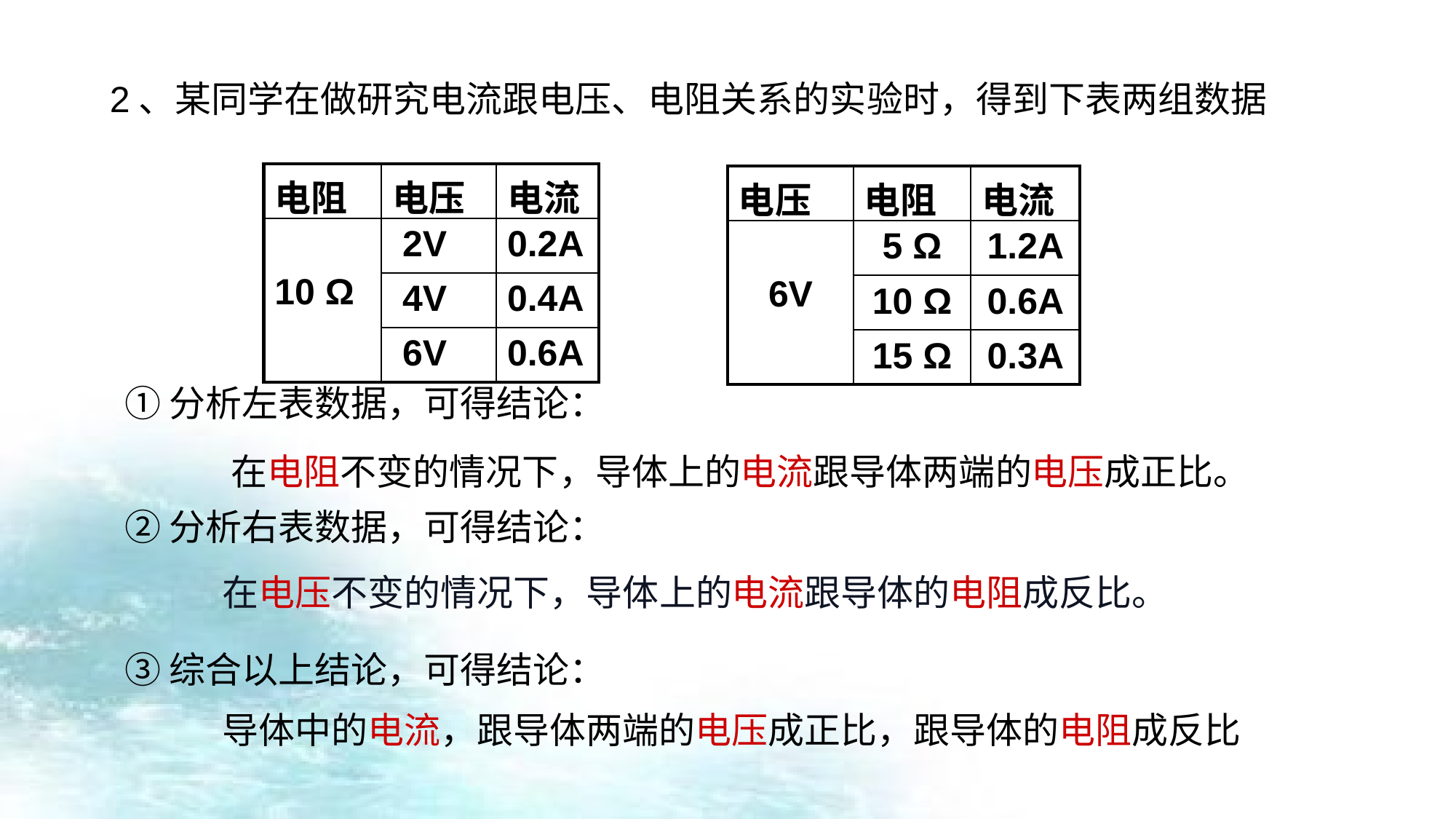

2、某同学在做研究电流跟电压、电阻关系的实验时，得到下表两组数据
| 电阻 | 电压 | 电流 |
| --- | --- | --- |
| 10 Ω | 2V | 0.2A |
|  | 4V | 0.4A |
|  | 6V | 0.6A |
| 电压 | 电阻 | 电流 |
| --- | --- | --- |
| 6V | 5 Ω | 1.2A |
|  | 10 Ω | 0.6A |
|  | 15 Ω | 0.3A |
①分析左表数据，可得结论：

②分析右表数据，可得结论：

在电阻不变的情况下，导体上的电流跟导体两端的电压成正比。
在电压不变的情况下，导体上的电流跟导体的电阻成反比。
③综合以上结论，可得结论：
导体中的电流，跟导体两端的电压成正比，跟导体的电阻成反比